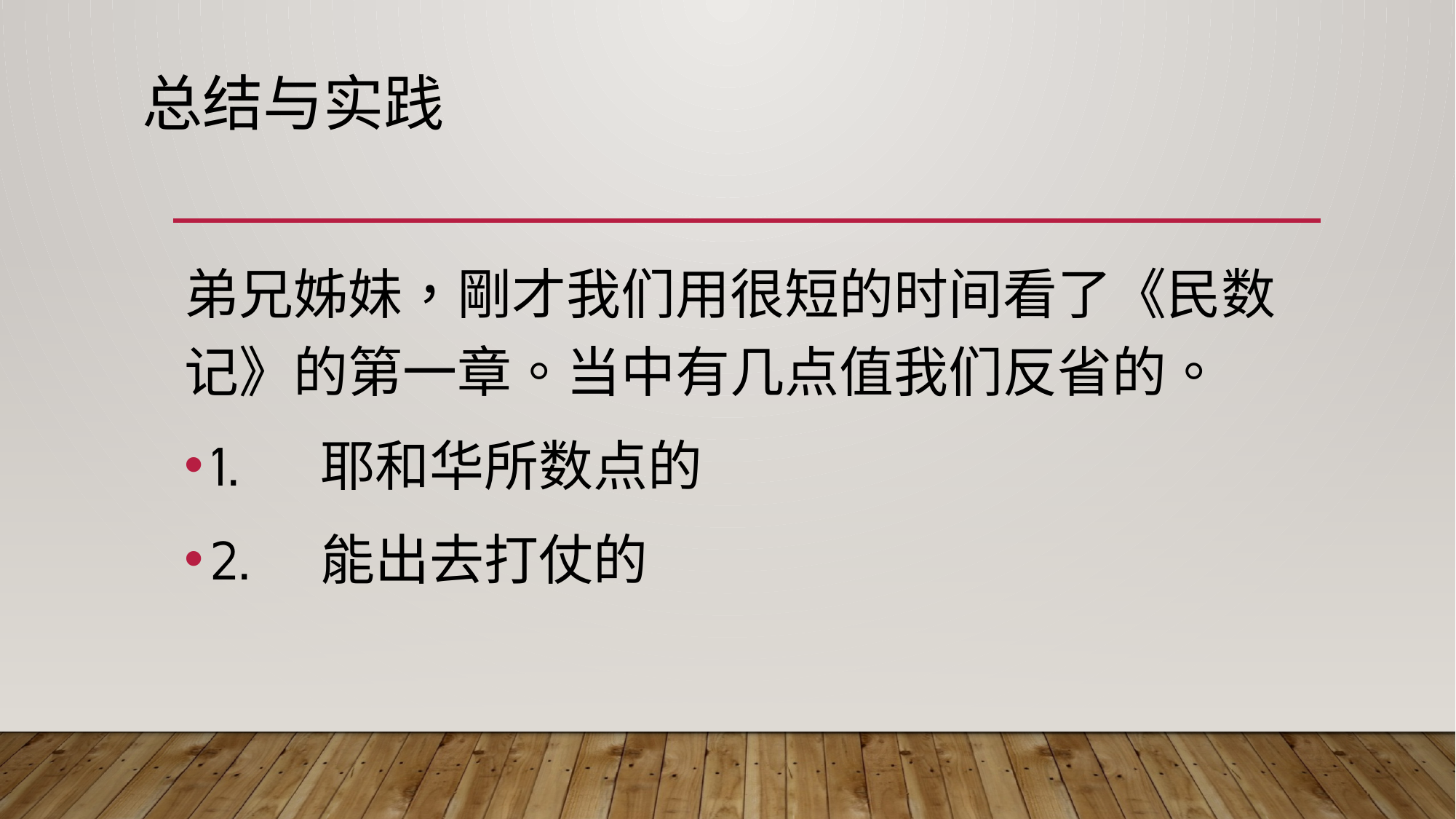

# 总结与实践
弟兄姊妹，剛才我们用很短的时间看了《民数记》的第一章。当中有几点值我们反省的。
1.	耶和华所数点的
2.	能出去打仗的